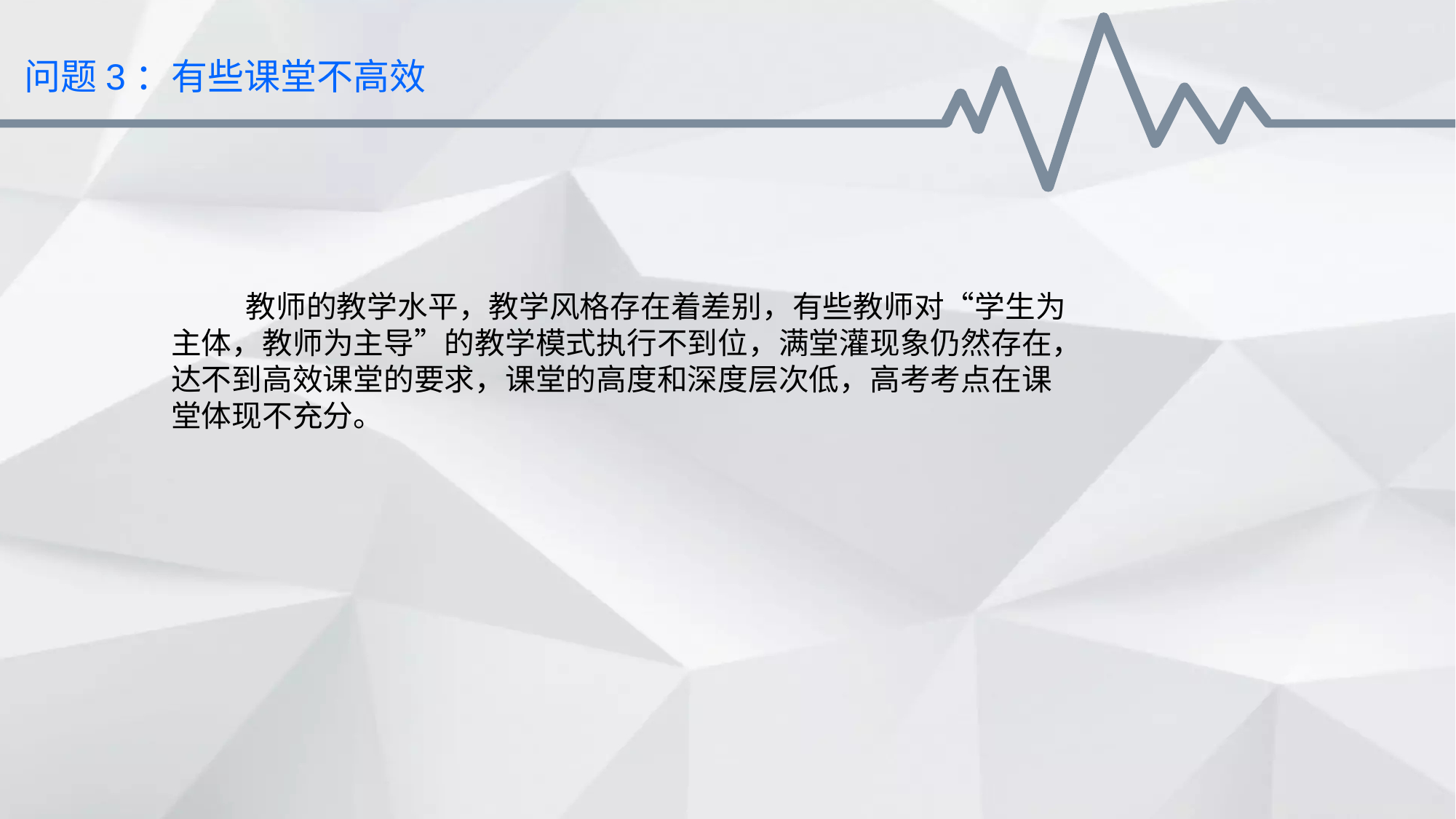

问题3：有些课堂不高效
          教师的教学水平，教学风格存在着差别，有些教师对“学生为主体，教师为主导”的教学模式执行不到位，满堂灌现象仍然存在，达不到高效课堂的要求，课堂的高度和深度层次低，高考考点在课堂体现不充分。